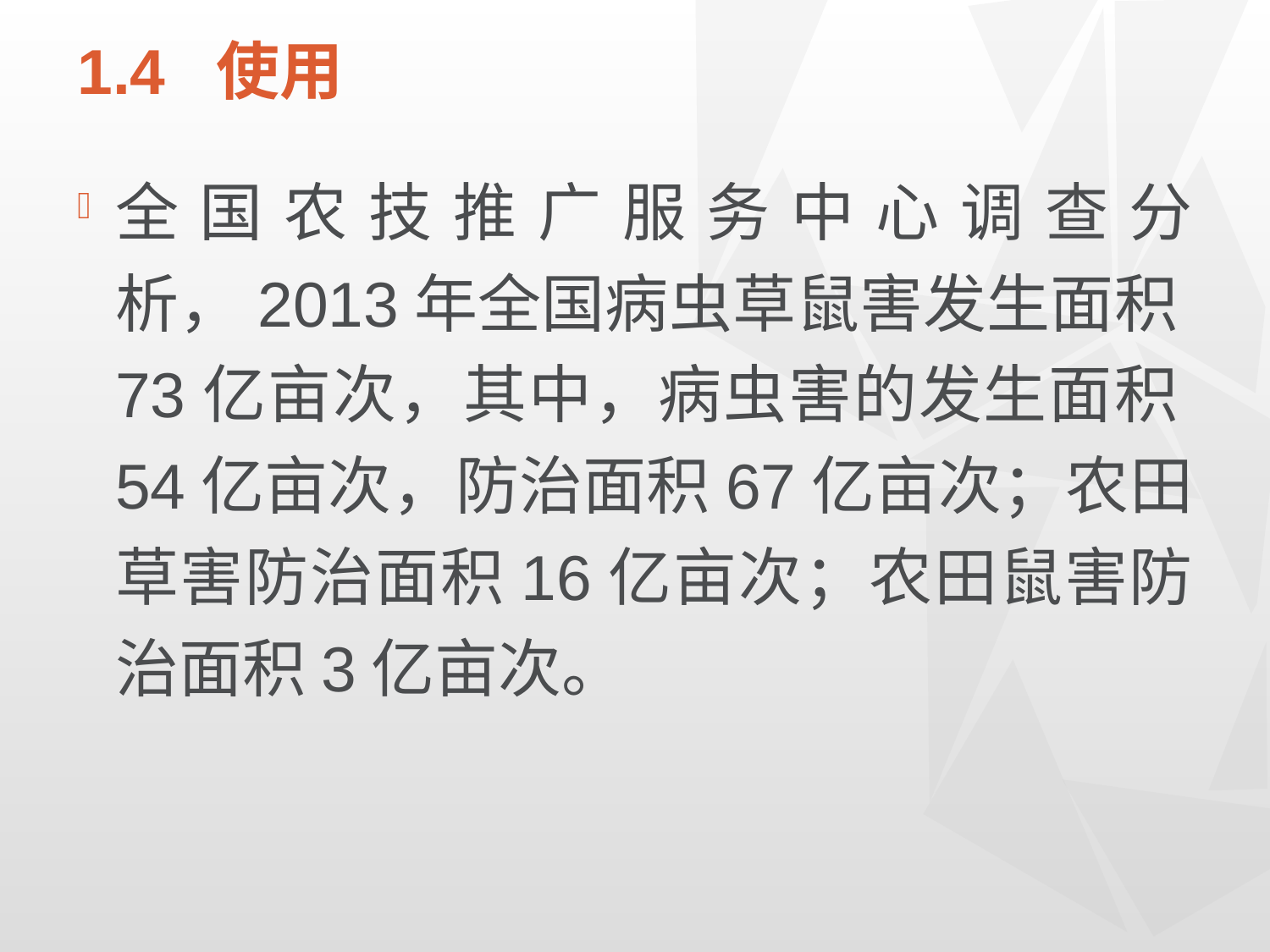

# 1.4  使用
全国农技推广服务中心调查分析，2013年全国病虫草鼠害发生面积73亿亩次，其中，病虫害的发生面积54亿亩次，防治面积67亿亩次；农田草害防治面积16亿亩次；农田鼠害防治面积3亿亩次。